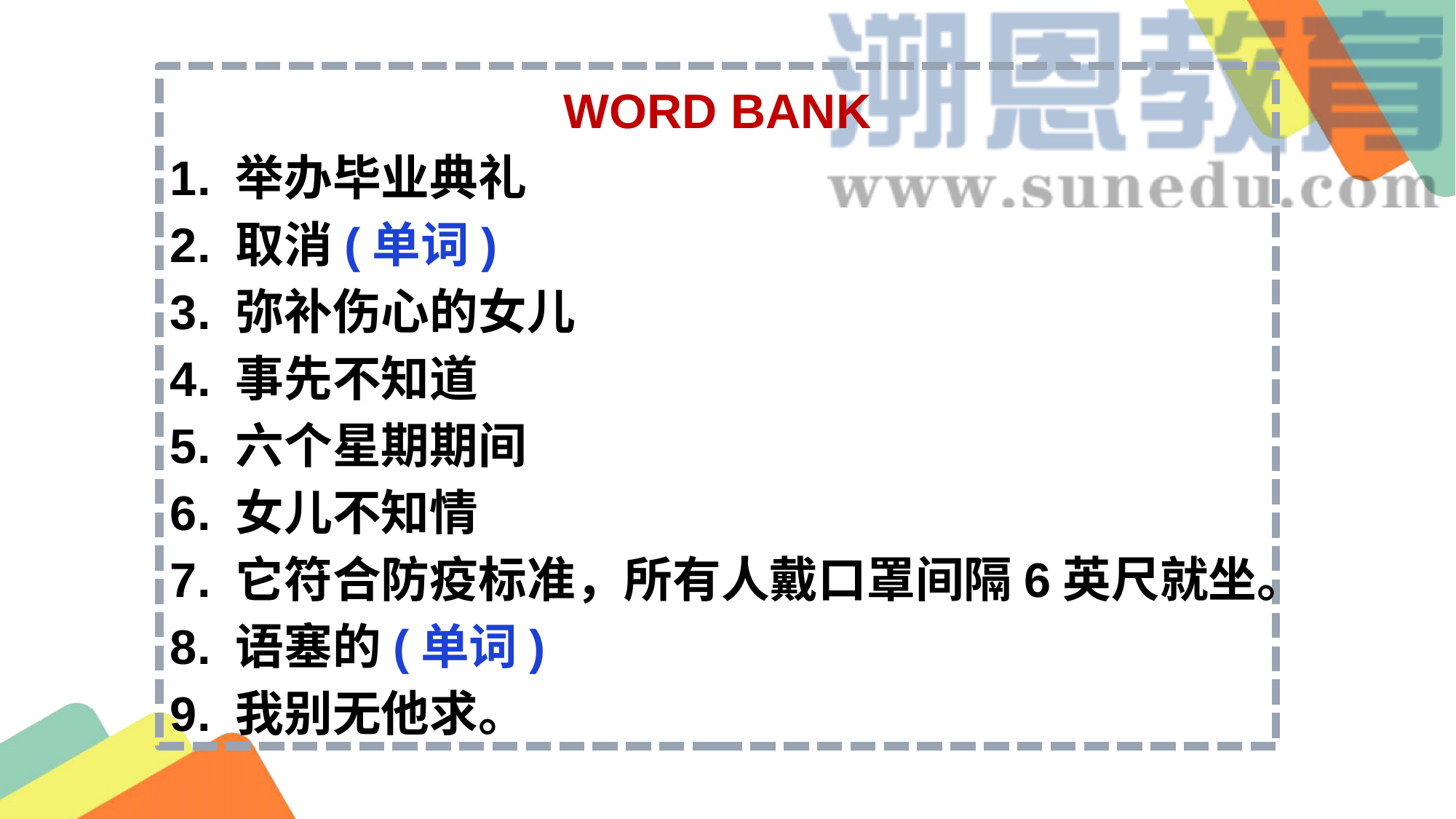

WORD BANK
1. 举办毕业典礼
2. 取消(单词)
3. 弥补伤心的女儿
4. 事先不知道
5. 六个星期期间
6. 女儿不知情
7. 它符合防疫标准，所有人戴口罩间隔6英尺就坐。
8. 语塞的(单词)
9. 我别无他求。